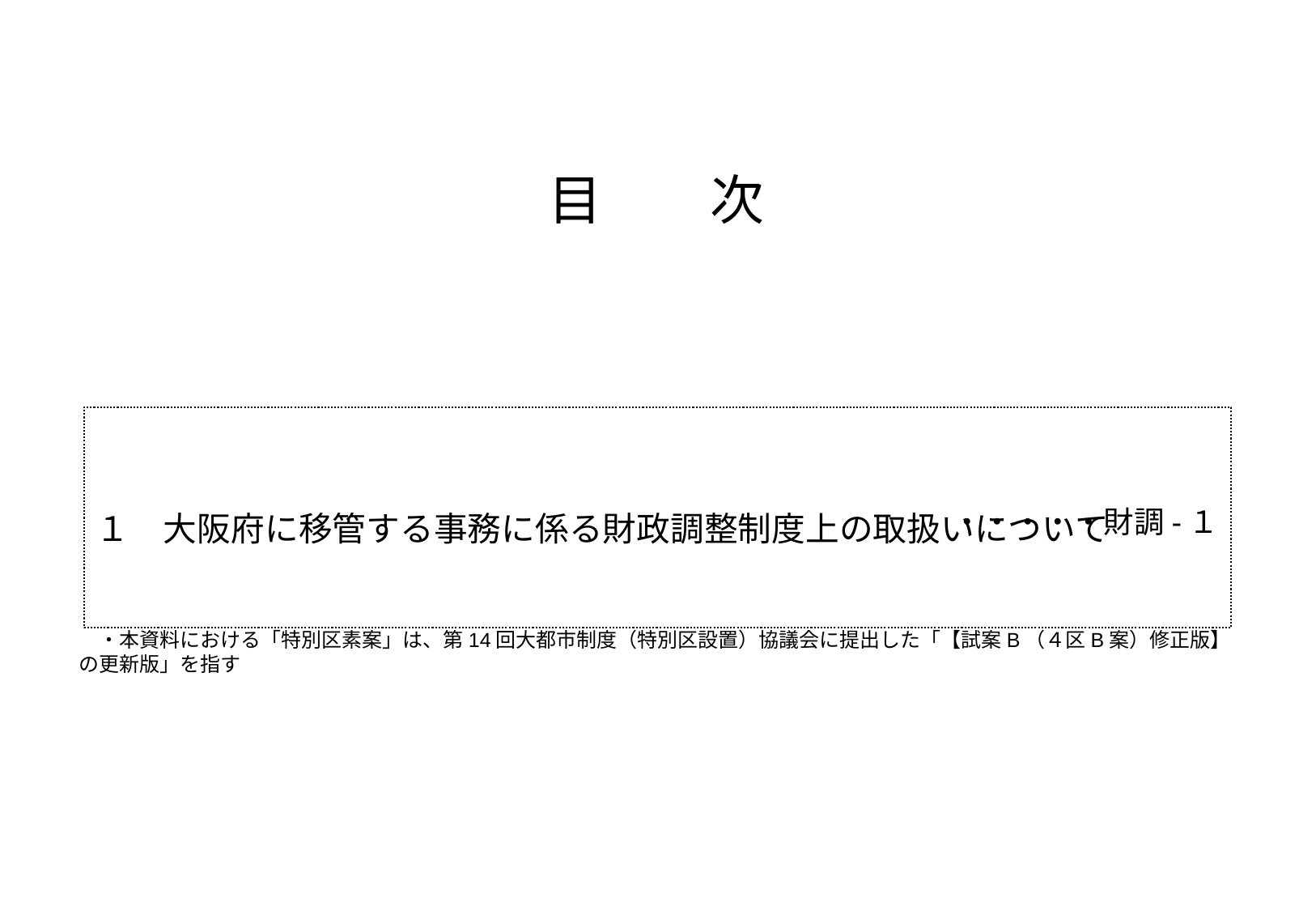

# 目　　次
１　大阪府に移管する事務に係る財政調整制度上の取扱いについて
・・・・・財調-１
　・本資料における「特別区素案」は、第14回大都市制度（特別区設置）協議会に提出した「【試案B（４区B案）修正版】の更新版」を指す